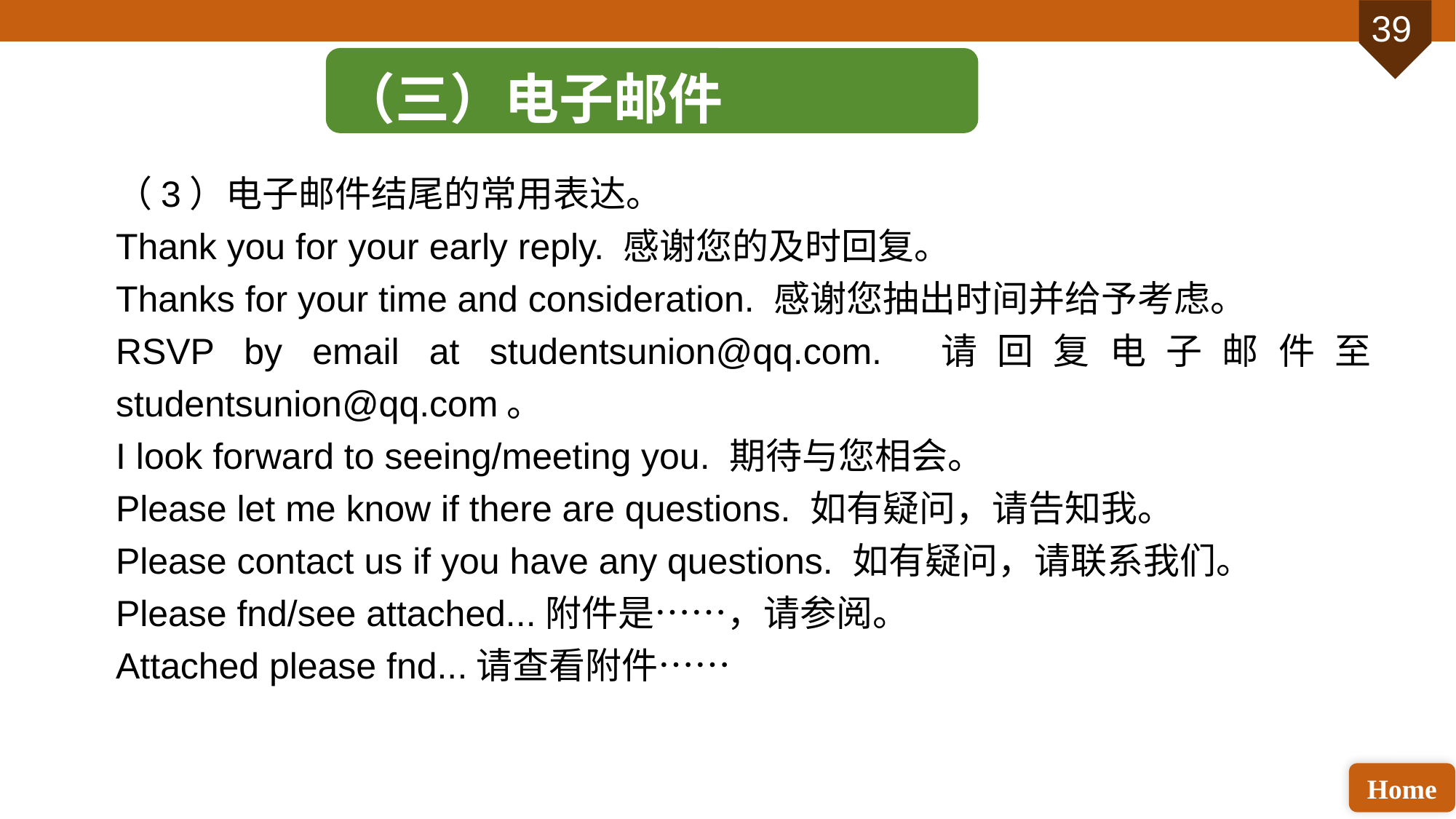

（三）电子邮件
（3）电子邮件结尾的常用表达。
Thank you for your early reply. 感谢您的及时回复。
Thanks for your time and consideration. 感谢您抽出时间并给予考虑。
RSVP by email at studentsunion@qq.com. 请回复电子邮件至studentsunion@qq.com。
I look forward to seeing/meeting you. 期待与您相会。
Please let me know if there are questions. 如有疑问，请告知我。
Please contact us if you have any questions. 如有疑问，请联系我们。
Please fnd/see attached...附件是……，请参阅。
Attached please fnd...请查看附件……